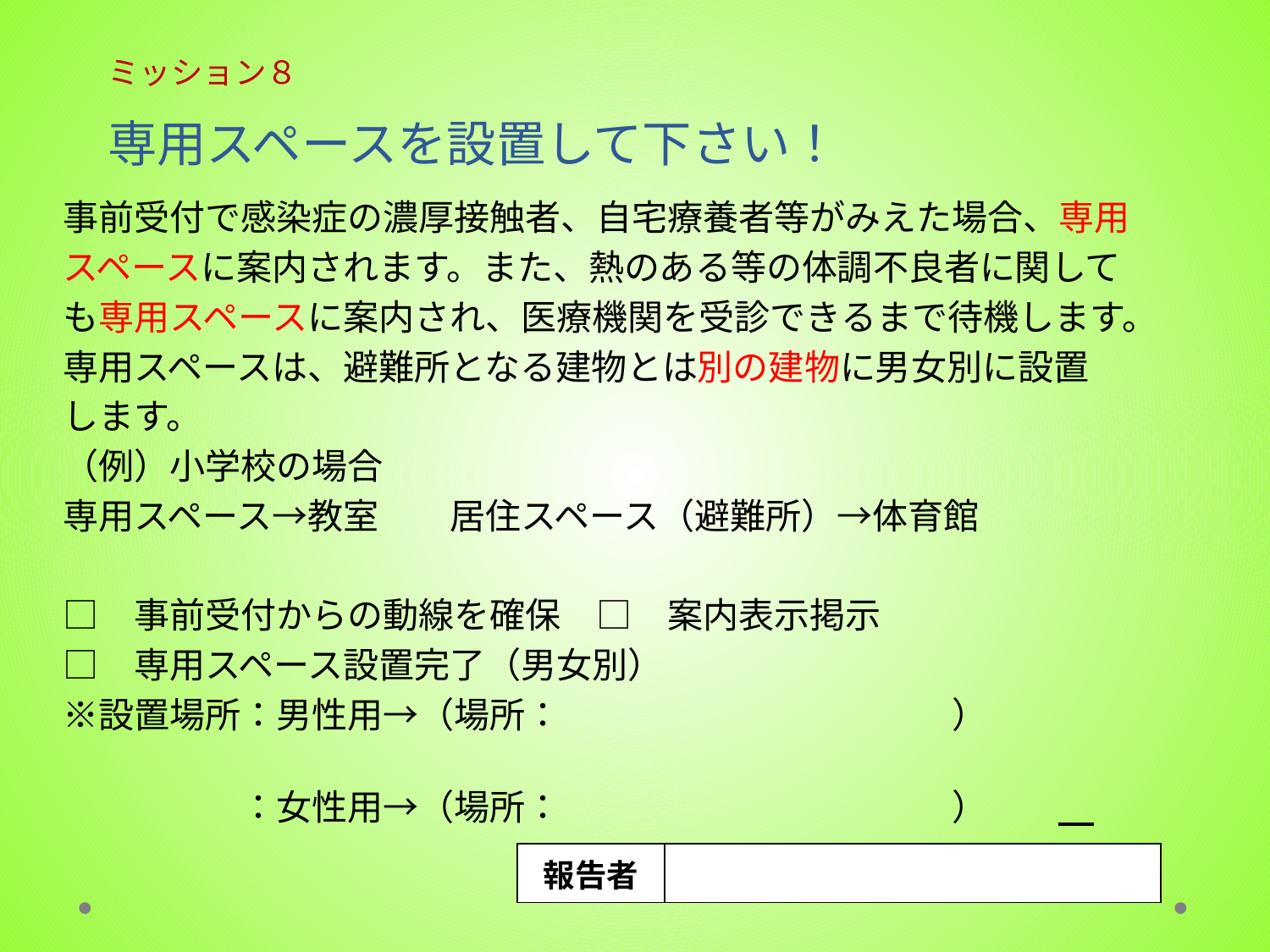

# ミッション８ 専用スペースを設置して下さい！
　事前受付で感染症の濃厚接触者、自宅療養者等がみえた場合、専用
　スペースに案内されます。また、熱のある等の体調不良者に関して
　も専用スペースに案内され、医療機関を受診できるまで待機します。
　専用スペースは、避難所となる建物とは別の建物に男女別に設置
　します。
　（例）小学校の場合
　専用スペース→教室　　居住スペース（避難所）→体育館

　□　事前受付からの動線を確保　□　案内表示掲示
　□　専用スペース設置完了（男女別）
　※設置場所：男性用→（場所：　　　　　　　　　　　）
　　　　　　：女性用→（場所：　　　　　　　　　　　）

| 報告者 |  |
| --- | --- |